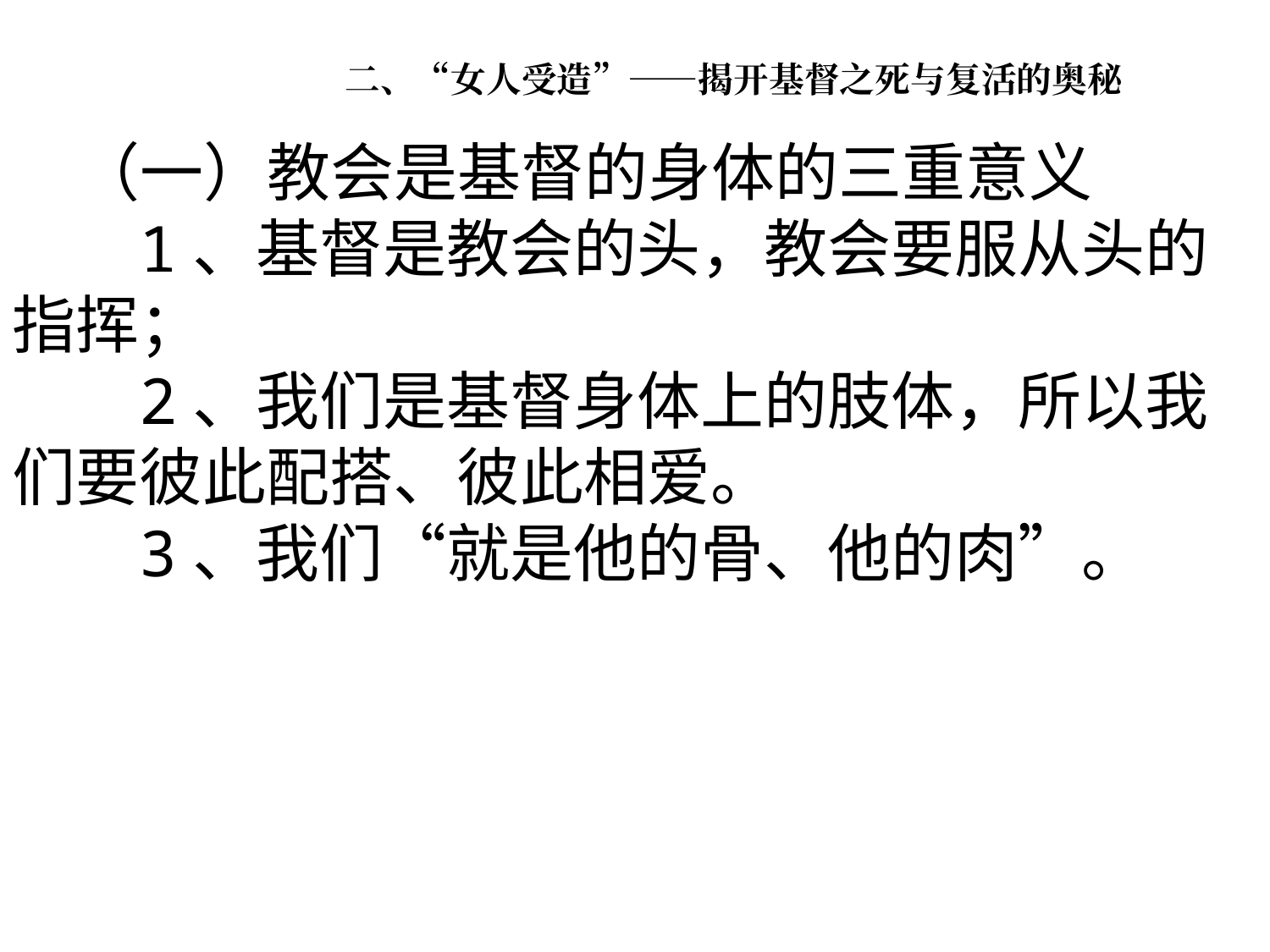

# 二、“女人受造”——揭开基督之死与复活的奥秘
   （一）教会是基督的身体的三重意义
	1、基督是教会的头，教会要服从头的指挥；
	2、我们是基督身体上的肢体，所以我们要彼此配搭、彼此相爱。
	3、我们“就是他的骨、他的肉”。